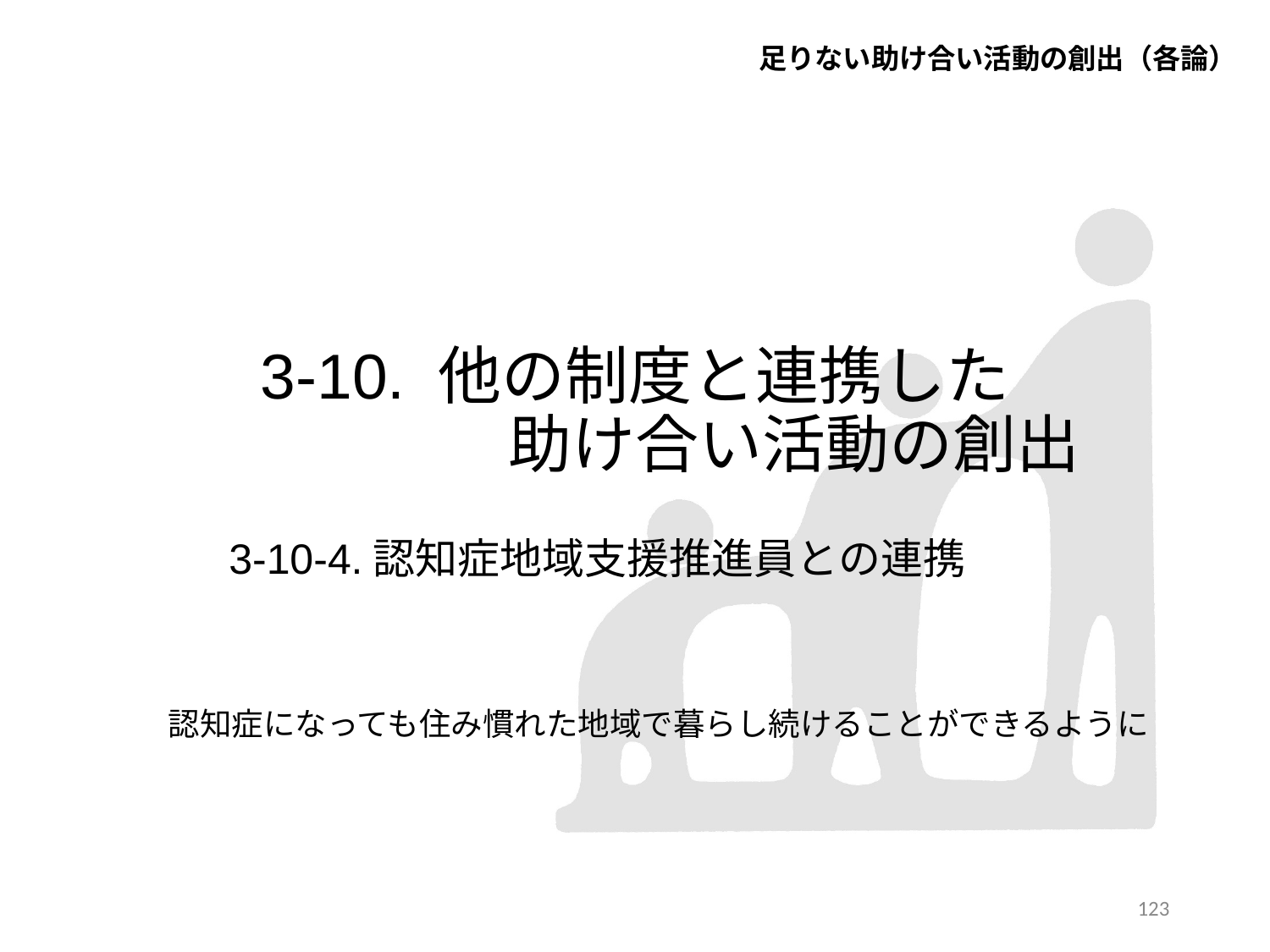

足りない助け合い活動の創出（各論）
# 3-10. 他の制度と連携した 　　　　　助け合い活動の創出
3-10-4.認知症地域支援推進員との連携
認知症になっても住み慣れた地域で暮らし続けることができるように
123